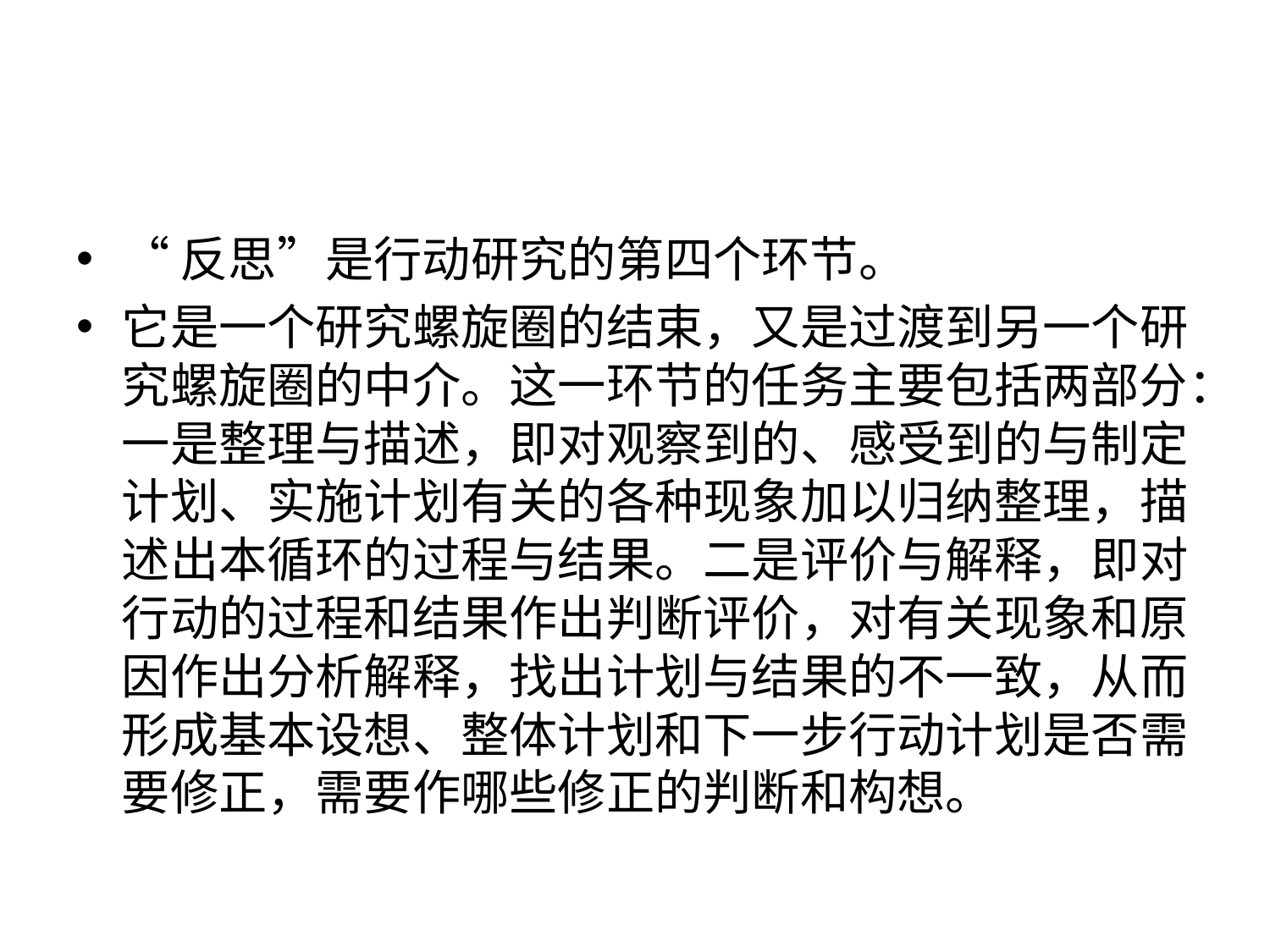

#
“反思”是行动研究的第四个环节。
它是一个研究螺旋圈的结束，又是过渡到另一个研究螺旋圈的中介。这一环节的任务主要包括两部分：一是整理与描述，即对观察到的、感受到的与制定计划、实施计划有关的各种现象加以归纳整理，描述出本循环的过程与结果。二是评价与解释，即对行动的过程和结果作出判断评价，对有关现象和原因作出分析解释，找出计划与结果的不一致，从而形成基本设想、整体计划和下一步行动计划是否需要修正，需要作哪些修正的判断和构想。